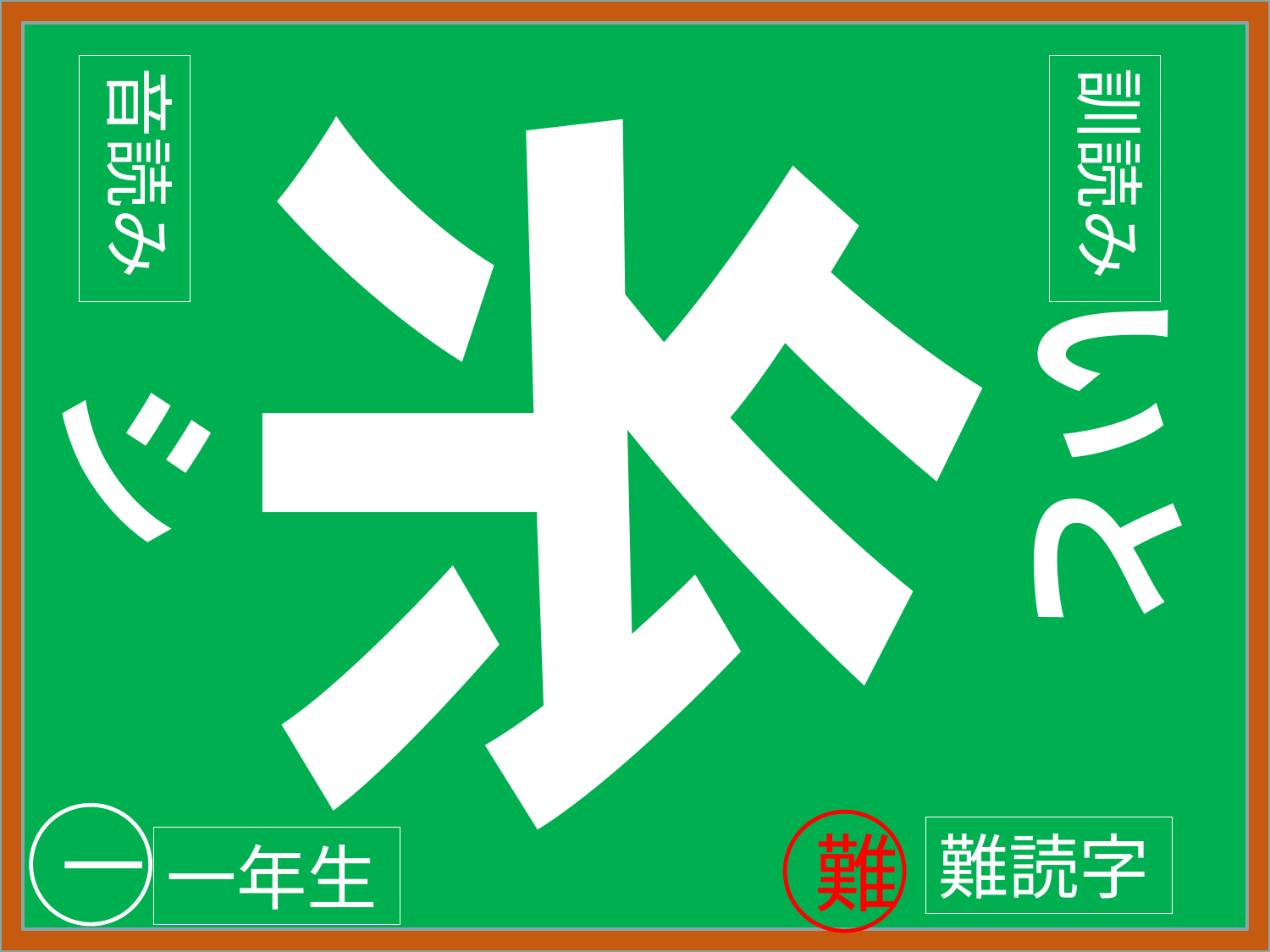

音読み
訓読み
糸
いと
シ
一
難
難読字
一年生